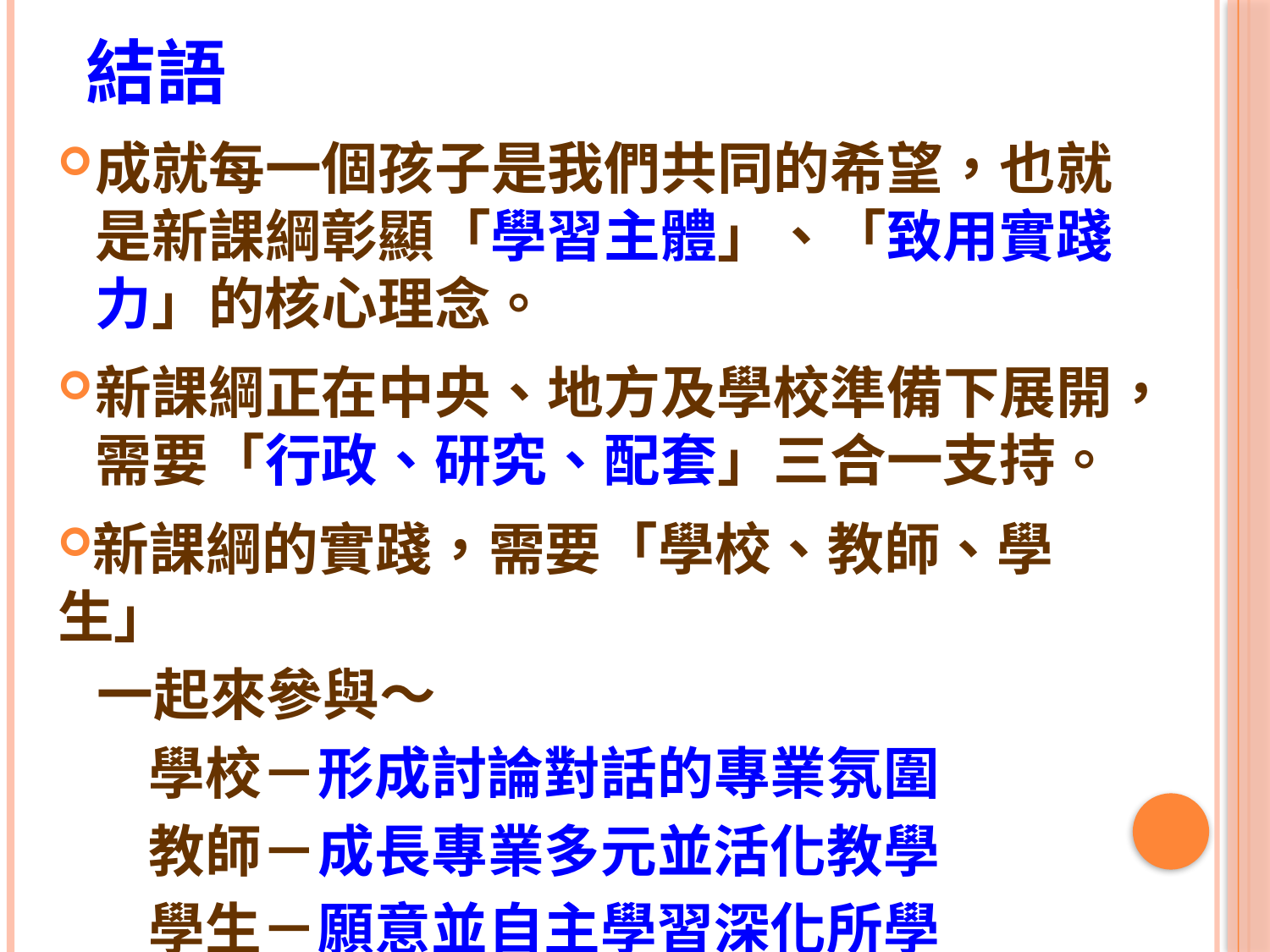

# 結語
成就每一個孩子是我們共同的希望，也就是新課綱彰顯「學習主體」、「致用實踐力」的核心理念。
新課綱正在中央、地方及學校準備下展開，需要「行政、研究、配套」三合一支持。
新課綱的實踐，需要「學校、教師、學生」
  一起來參與〜
      學校－形成討論對話的專業氛圍
      教師－成長專業多元並活化教學
      學生－願意並自主學習深化所學